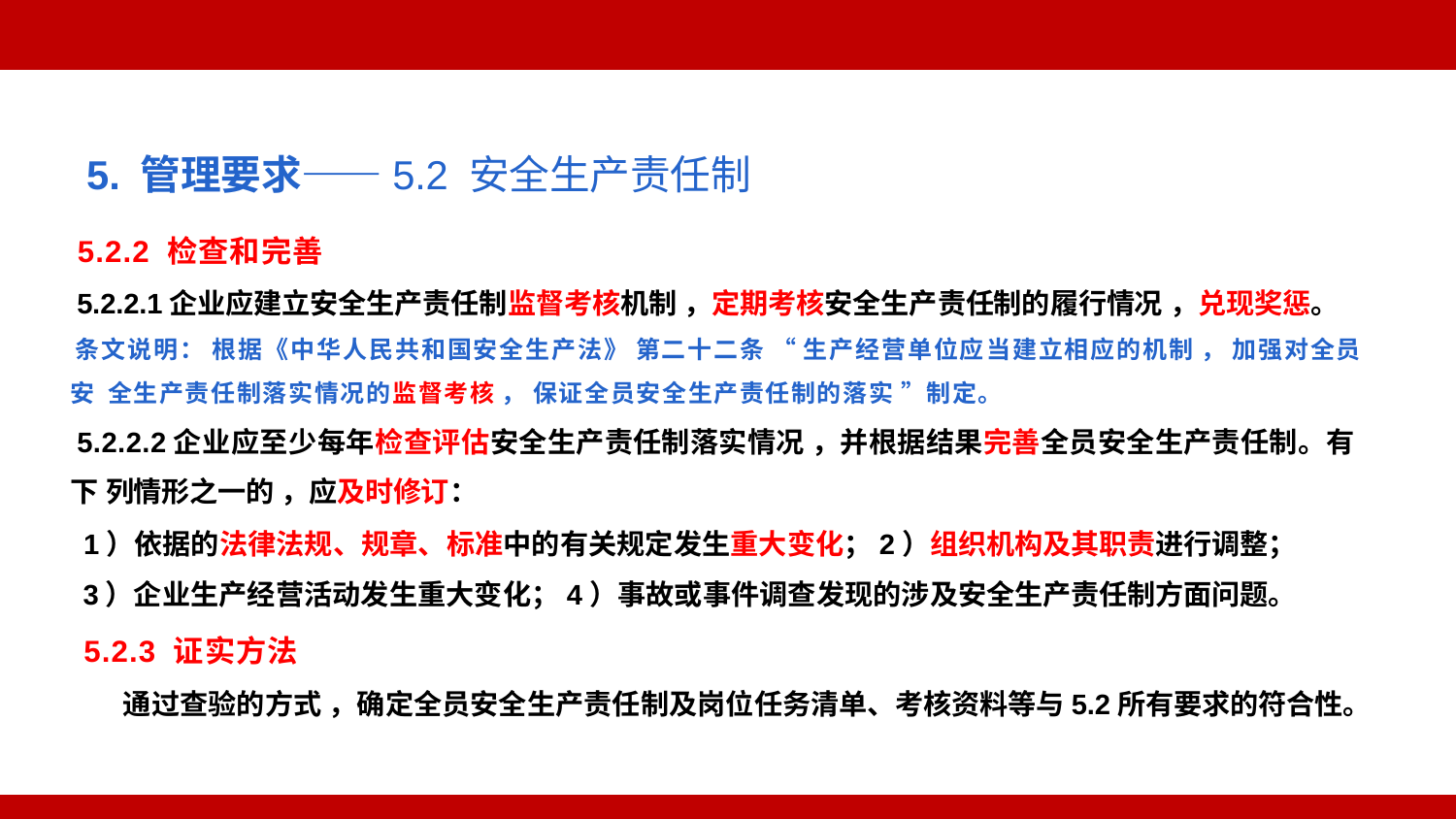

5. 管理要求——5.2 安全生产责任制
5.2.2 检查和完善
5.2.2.1企业应建立安全生产责任制监督考核机制 ，定期考核安全生产责任制的履行情况 ，兑现奖惩。
条文说明： 根据《中华人民共和国安全生产法》 第二十二条 “ 生产经营单位应当建立相应的机制 ， 加强对全员安  全生产责任制落实情况的监督考核 ， 保证全员安全生产责任制的落实 ”制定。
5.2.2.2企业应至少每年检查评估安全生产责任制落实情况 ，并根据结果完善全员安全生产责任制。有下 列情形之一的 ，应及时修订：
1）依据的法律法规、规章、标准中的有关规定发生重大变化；2）组织机构及其职责进行调整；
3）企业生产经营活动发生重大变化；4）事故或事件调查发现的涉及安全生产责任制方面问题。
5.2.3 证实方法

通过查验的方式 ，确定全员安全生产责任制及岗位任务清单、考核资料等与5.2所有要求的符合性。